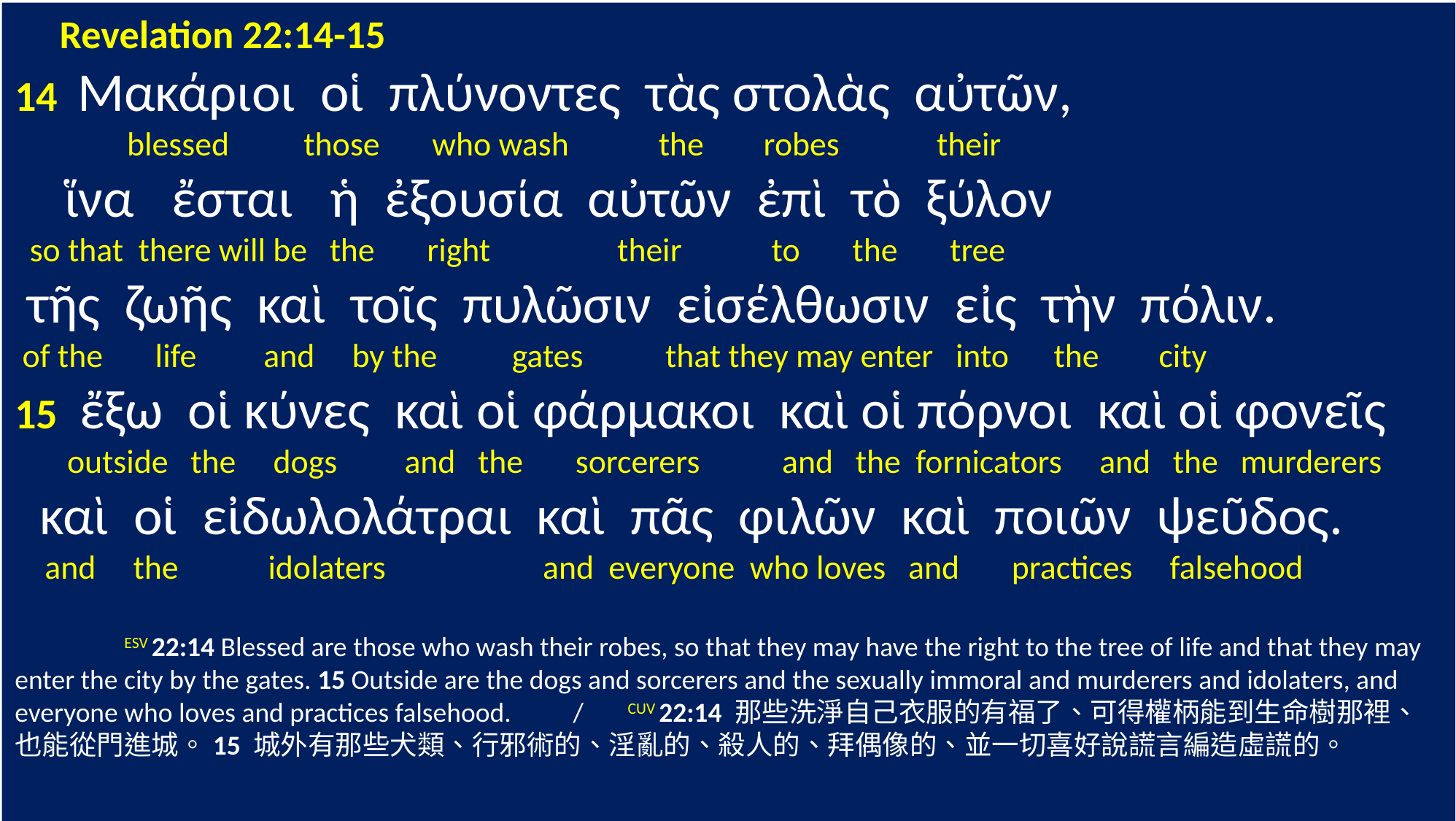

Revelation 22:14-15
14  Μακάριοι  οἱ  πλύνοντες  τὰς στολὰς  αὐτῶν,
               blessed          those       who wash            the        robes             their
    ἵνα   ἔσται   ἡ  ἐξουσία  αὐτῶν  ἐπὶ  τὸ  ξύλον
  so that  there will be   the       right                 their            to       the       tree
 τῆς  ζωῆς  καὶ  τοῖς  πυλῶσιν  εἰσέλθωσιν  εἰς  τὴν  πόλιν.
 of the       life         and     by the          gates           that they may enter   into      the        city
15  ἔξω  οἱ κύνες  καὶ οἱ φάρμακοι  καὶ οἱ πόρνοι  καὶ οἱ φονεῖς
       outside   the     dogs         and   the       sorcerers           and   the  fornicators     and   the   murderers
  καὶ  οἱ  εἰδωλολάτραι  καὶ  πᾶς  φιλῶν  καὶ  ποιῶν  ψεῦδος.
    and     the            idolaters                     and  everyone  who loves   and       practices     falsehood

	ESV 22:14 Blessed are those who wash their robes, so that they may have the right to the tree of life and that they may enter the city by the gates. 15 Outside are the dogs and sorcerers and the sexually immoral and murderers and idolaters, and everyone who loves and practices falsehood.          /       CUV 22:14 那些洗淨自己衣服的有福了、可得權柄能到生命樹那裡、也能從門進城。15 城外有那些犬類、行邪術的、淫亂的、殺人的、拜偶像的、並一切喜好說謊言編造虛謊的。